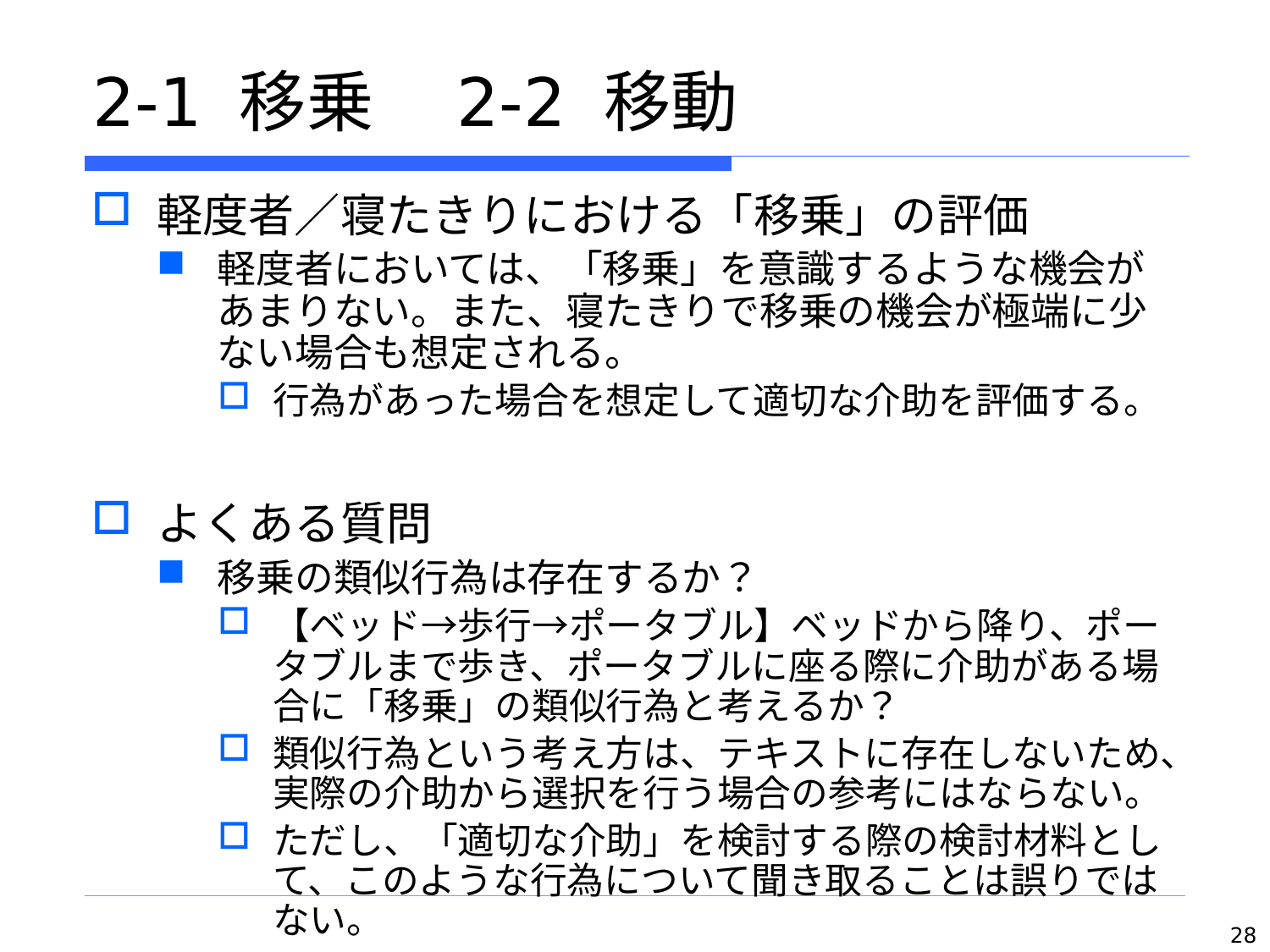

# 2-1 移乗　2-2 移動
軽度者／寝たきりにおける「移乗」の評価
軽度者においては、「移乗」を意識するような機会があまりない。また、寝たきりで移乗の機会が極端に少ない場合も想定される。
行為があった場合を想定して適切な介助を評価する。

よくある質問
移乗の類似行為は存在するか？
【ベッド→歩行→ポータブル】ベッドから降り、ポータブルまで歩き、ポータブルに座る際に介助がある場合に「移乗」の類似行為と考えるか？
類似行為という考え方は、テキストに存在しないため、実際の介助から選択を行う場合の参考にはならない。
ただし、「適切な介助」を検討する際の検討材料として、このような行為について聞き取ることは誤りではない。
28